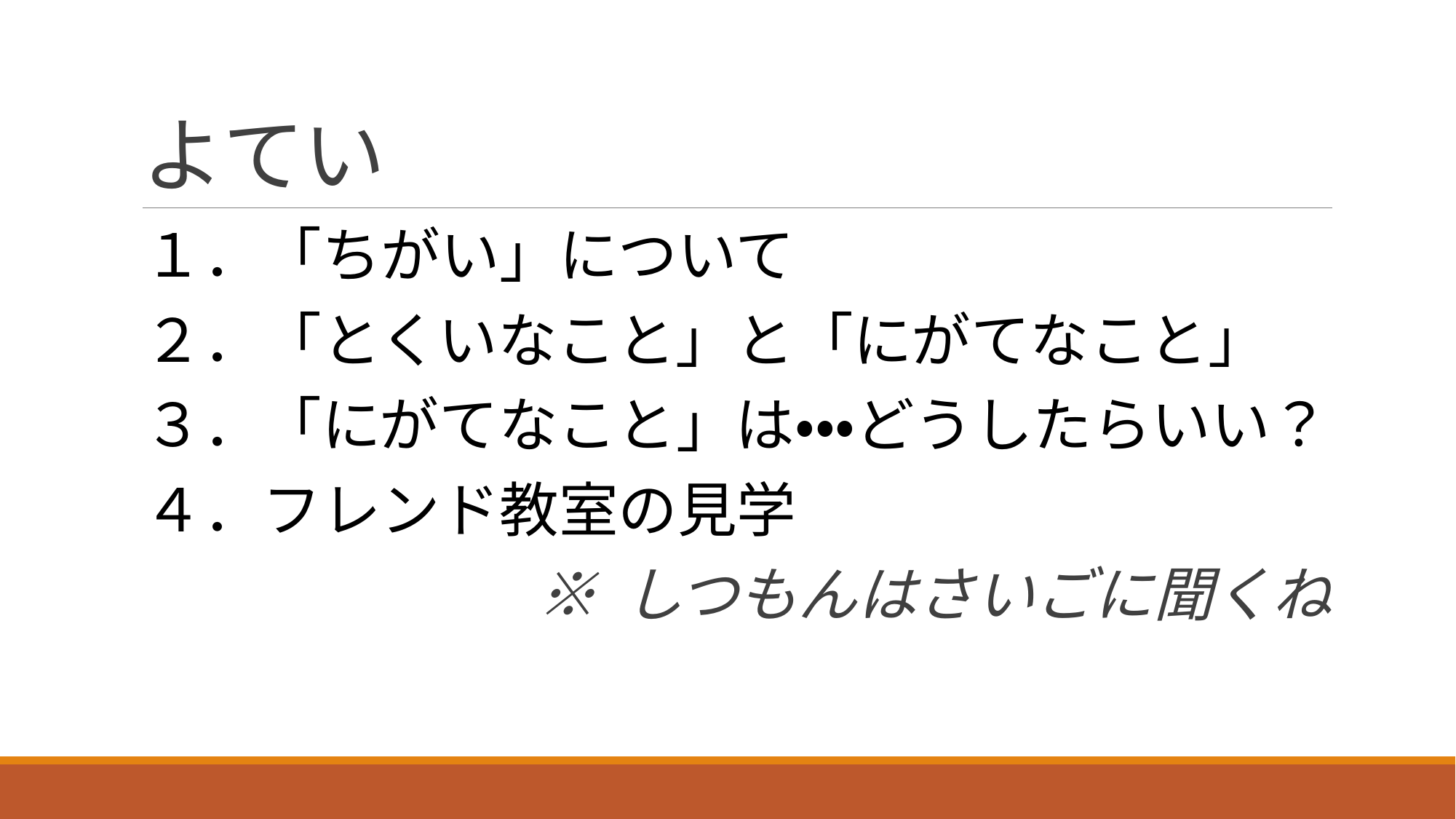

# よてい
１．「ちがい」について
２．「とくいなこと」と「にがてなこと」
３．「にがてなこと」は・・・どうしたらいい？
４．フレンド教室の見学
※ しつもんはさいごに聞くね